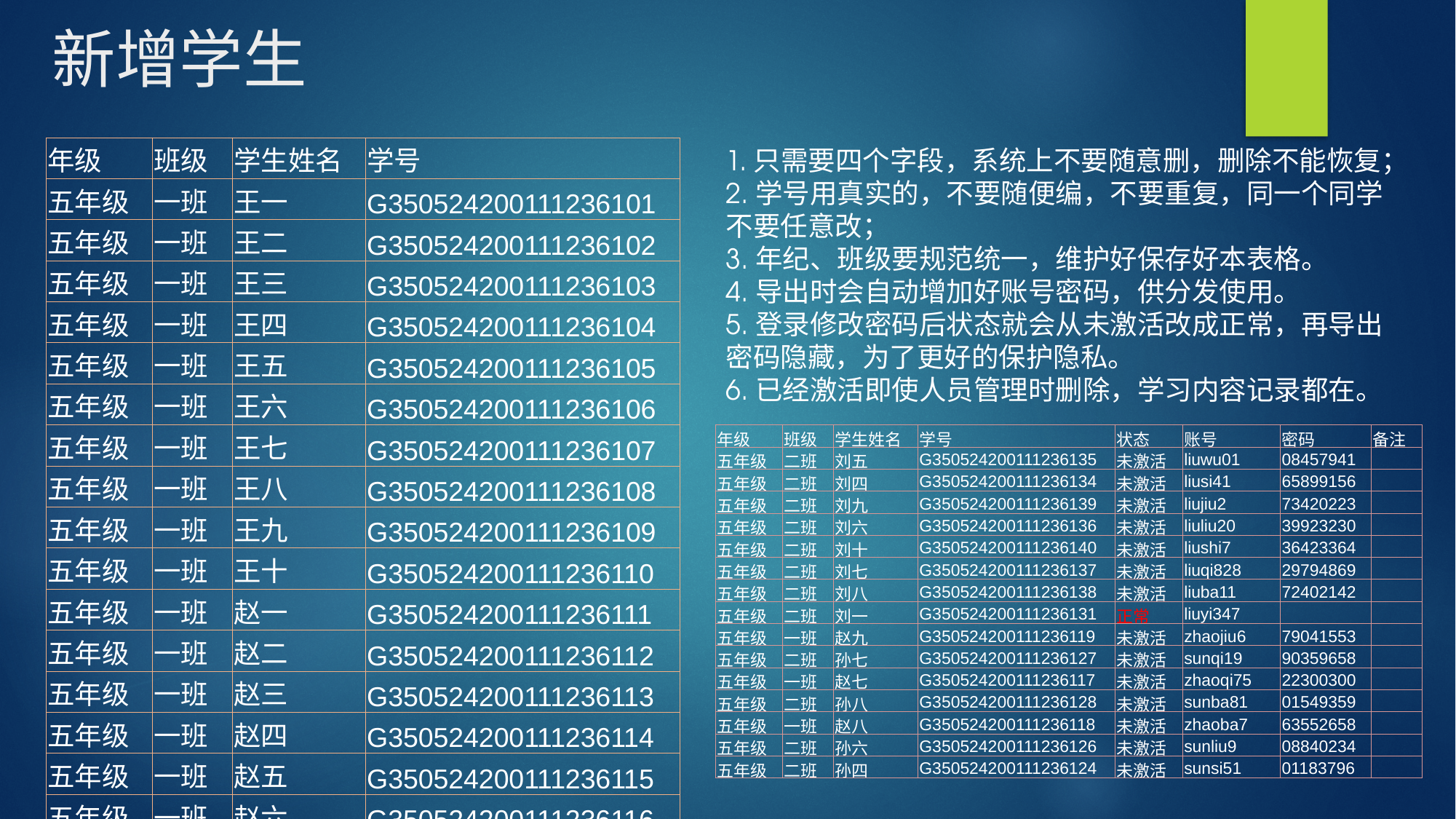

# 新增学生
| 年级 | 班级 | 学生姓名 | 学号 |
| --- | --- | --- | --- |
| 五年级 | 一班 | 王一 | G350524200111236101 |
| 五年级 | 一班 | 王二 | G350524200111236102 |
| 五年级 | 一班 | 王三 | G350524200111236103 |
| 五年级 | 一班 | 王四 | G350524200111236104 |
| 五年级 | 一班 | 王五 | G350524200111236105 |
| 五年级 | 一班 | 王六 | G350524200111236106 |
| 五年级 | 一班 | 王七 | G350524200111236107 |
| 五年级 | 一班 | 王八 | G350524200111236108 |
| 五年级 | 一班 | 王九 | G350524200111236109 |
| 五年级 | 一班 | 王十 | G350524200111236110 |
| 五年级 | 一班 | 赵一 | G350524200111236111 |
| 五年级 | 一班 | 赵二 | G350524200111236112 |
| 五年级 | 一班 | 赵三 | G350524200111236113 |
| 五年级 | 一班 | 赵四 | G350524200111236114 |
| 五年级 | 一班 | 赵五 | G350524200111236115 |
| 五年级 | 一班 | 赵六 | G350524200111236116 |
| 五年级 | 一班 | 赵七 | G350524200111236117 |
1.只需要四个字段，系统上不要随意删，删除不能恢复；
2.学号用真实的，不要随便编，不要重复，同一个同学不要任意改；
3.年纪、班级要规范统一，维护好保存好本表格。
4.导出时会自动增加好账号密码，供分发使用。
5.登录修改密码后状态就会从未激活改成正常，再导出密码隐藏，为了更好的保护隐私。
6.已经激活即使人员管理时删除，学习内容记录都在。
| 年级 | 班级 | 学生姓名 | 学号 | 状态 | 账号 | 密码 | 备注 |
| --- | --- | --- | --- | --- | --- | --- | --- |
| 五年级 | 二班 | 刘五 | G350524200111236135 | 未激活 | liuwu01 | 08457941 |  |
| 五年级 | 二班 | 刘四 | G350524200111236134 | 未激活 | liusi41 | 65899156 |  |
| 五年级 | 二班 | 刘九 | G350524200111236139 | 未激活 | liujiu2 | 73420223 |  |
| 五年级 | 二班 | 刘六 | G350524200111236136 | 未激活 | liuliu20 | 39923230 |  |
| 五年级 | 二班 | 刘十 | G350524200111236140 | 未激活 | liushi7 | 36423364 |  |
| 五年级 | 二班 | 刘七 | G350524200111236137 | 未激活 | liuqi828 | 29794869 |  |
| 五年级 | 二班 | 刘八 | G350524200111236138 | 未激活 | liuba11 | 72402142 |  |
| 五年级 | 二班 | 刘一 | G350524200111236131 | 正常 | liuyi347 |  |  |
| 五年级 | 一班 | 赵九 | G350524200111236119 | 未激活 | zhaojiu6 | 79041553 |  |
| 五年级 | 二班 | 孙七 | G350524200111236127 | 未激活 | sunqi19 | 90359658 |  |
| 五年级 | 一班 | 赵七 | G350524200111236117 | 未激活 | zhaoqi75 | 22300300 |  |
| 五年级 | 二班 | 孙八 | G350524200111236128 | 未激活 | sunba81 | 01549359 |  |
| 五年级 | 一班 | 赵八 | G350524200111236118 | 未激活 | zhaoba7 | 63552658 |  |
| 五年级 | 二班 | 孙六 | G350524200111236126 | 未激活 | sunliu9 | 08840234 |  |
| 五年级 | 二班 | 孙四 | G350524200111236124 | 未激活 | sunsi51 | 01183796 |  |